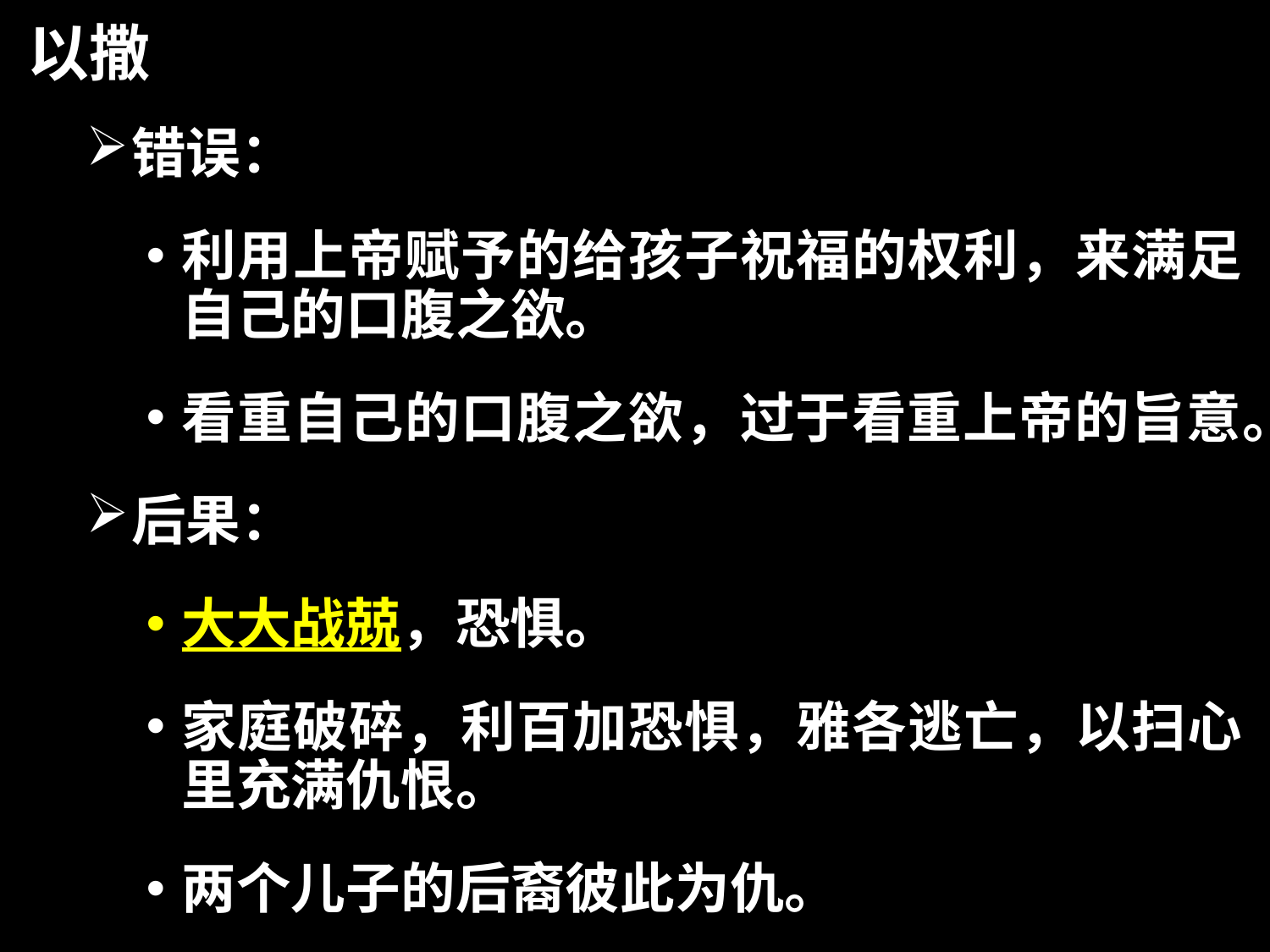

以撒

错误：

利用上帝赋予的给孩子祝福的权利，来满足自己的口腹之欲。

看重自己的口腹之欲，过于看重上帝的旨意。

后果：

大大战兢，恐惧。

家庭破碎，利百加恐惧，雅各逃亡，以扫心里充满仇恨。

两个儿子的后裔彼此为仇。